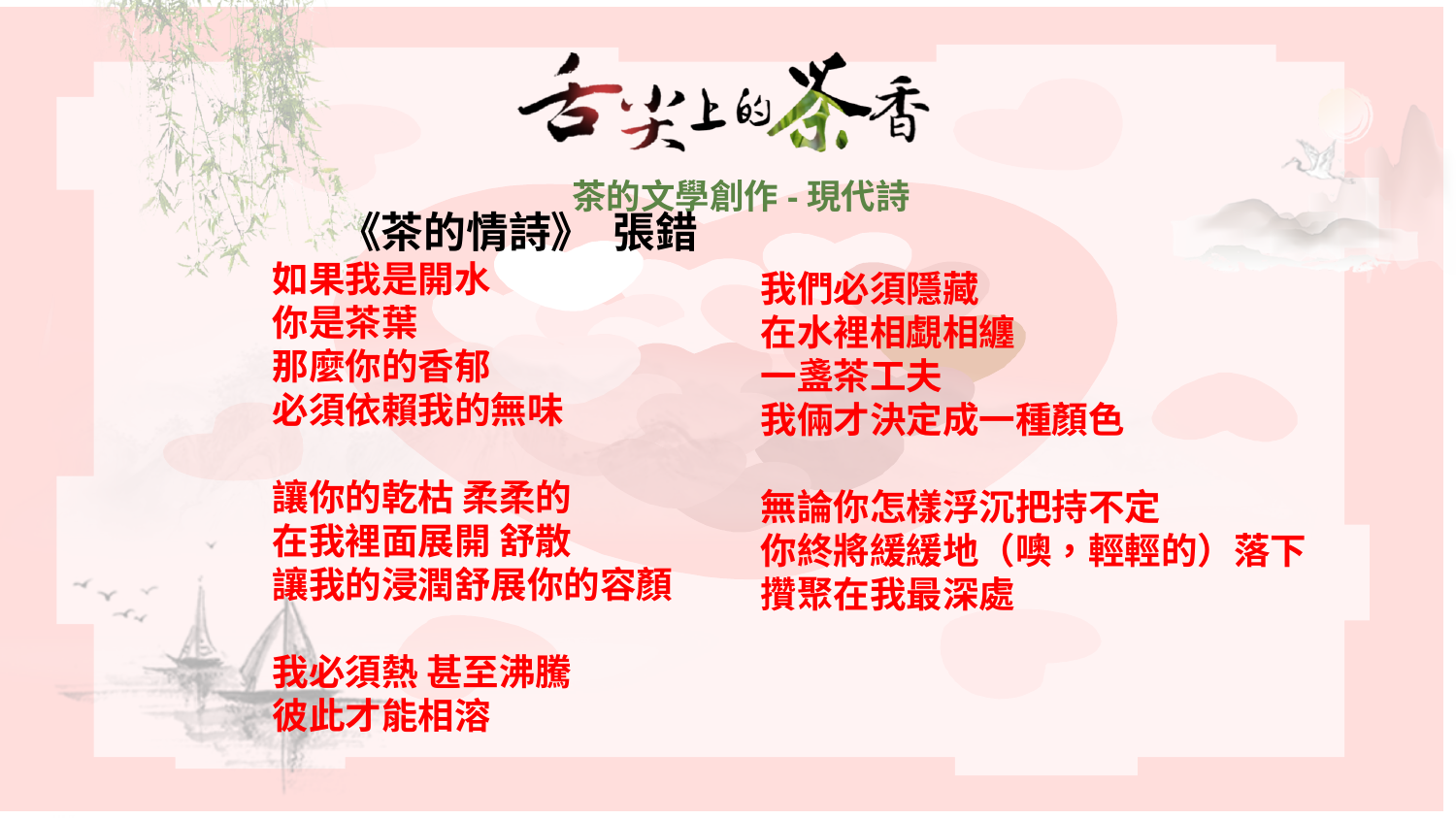

茶的文學創作-現代詩

《茶的情詩》  張錯
如果我是開水
你是茶葉
那麼你的香郁
必須依賴我的無味

讓你的乾枯 柔柔的
在我裡面展開 舒散
讓我的浸潤舒展你的容顏

我必須熱 甚至沸騰
彼此才能相溶
我們必須隱藏
在水裡相覷相纏
一盞茶工夫
我倆才決定成一種顏色

無論你怎樣浮沉把持不定
你終將緩緩地（噢，輕輕的）落下
攢聚在我最深處